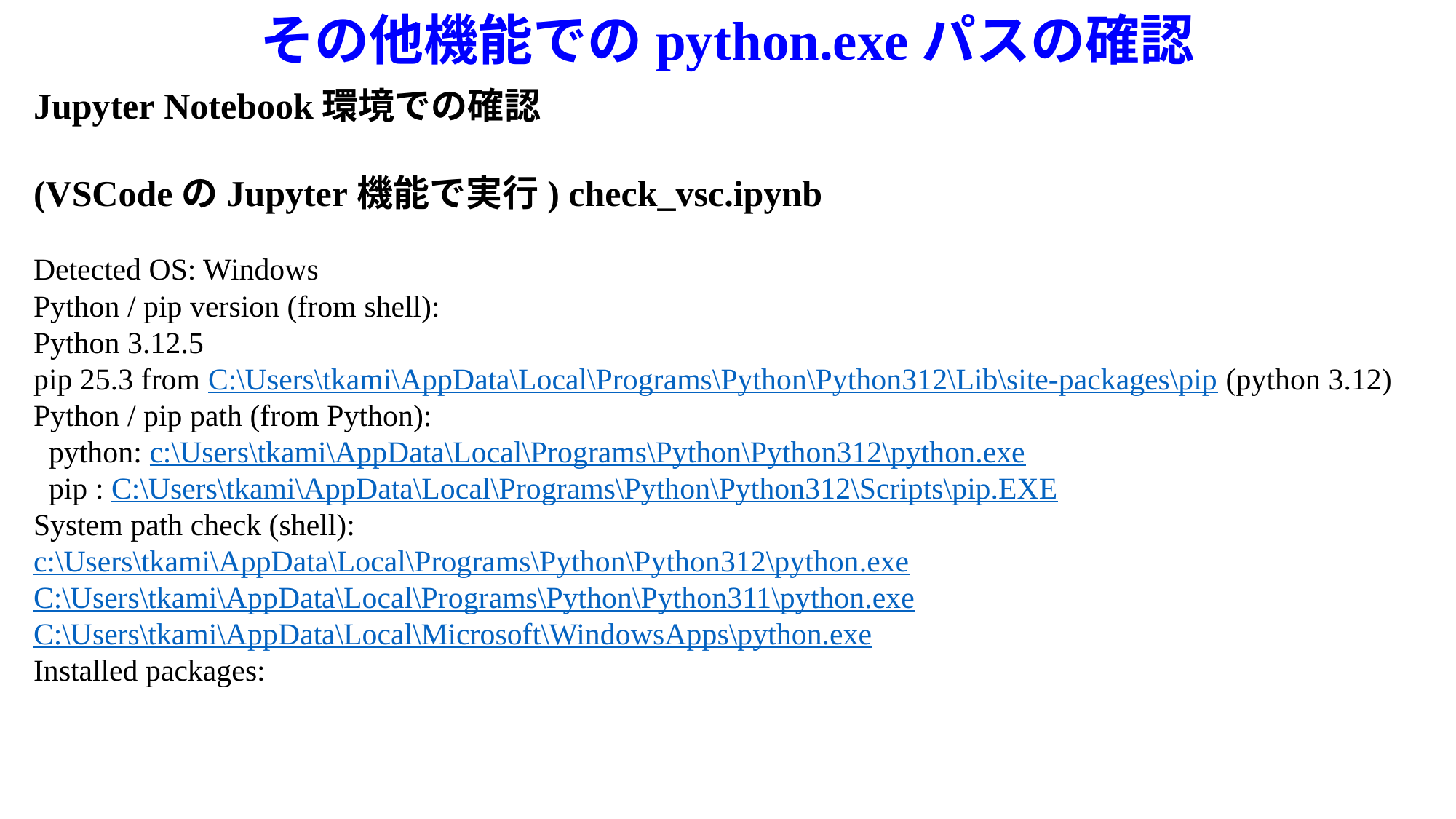

その他機能でのpython.exeパスの確認
Jupyter Notebook環境での確認

(VSCodeのJupyter機能で実行) check_vsc.ipynb

Detected OS: Windows
Python / pip version (from shell):
Python 3.12.5
pip 25.3 from C:\Users\tkami\AppData\Local\Programs\Python\Python312\Lib\site-packages\pip (python 3.12)
Python / pip path (from Python):
  python: c:\Users\tkami\AppData\Local\Programs\Python\Python312\python.exe
  pip : C:\Users\tkami\AppData\Local\Programs\Python\Python312\Scripts\pip.EXE
System path check (shell):
c:\Users\tkami\AppData\Local\Programs\Python\Python312\python.exe C:\Users\tkami\AppData\Local\Programs\Python\Python311\python.exe C:\Users\tkami\AppData\Local\Microsoft\WindowsApps\python.exe
Installed packages: